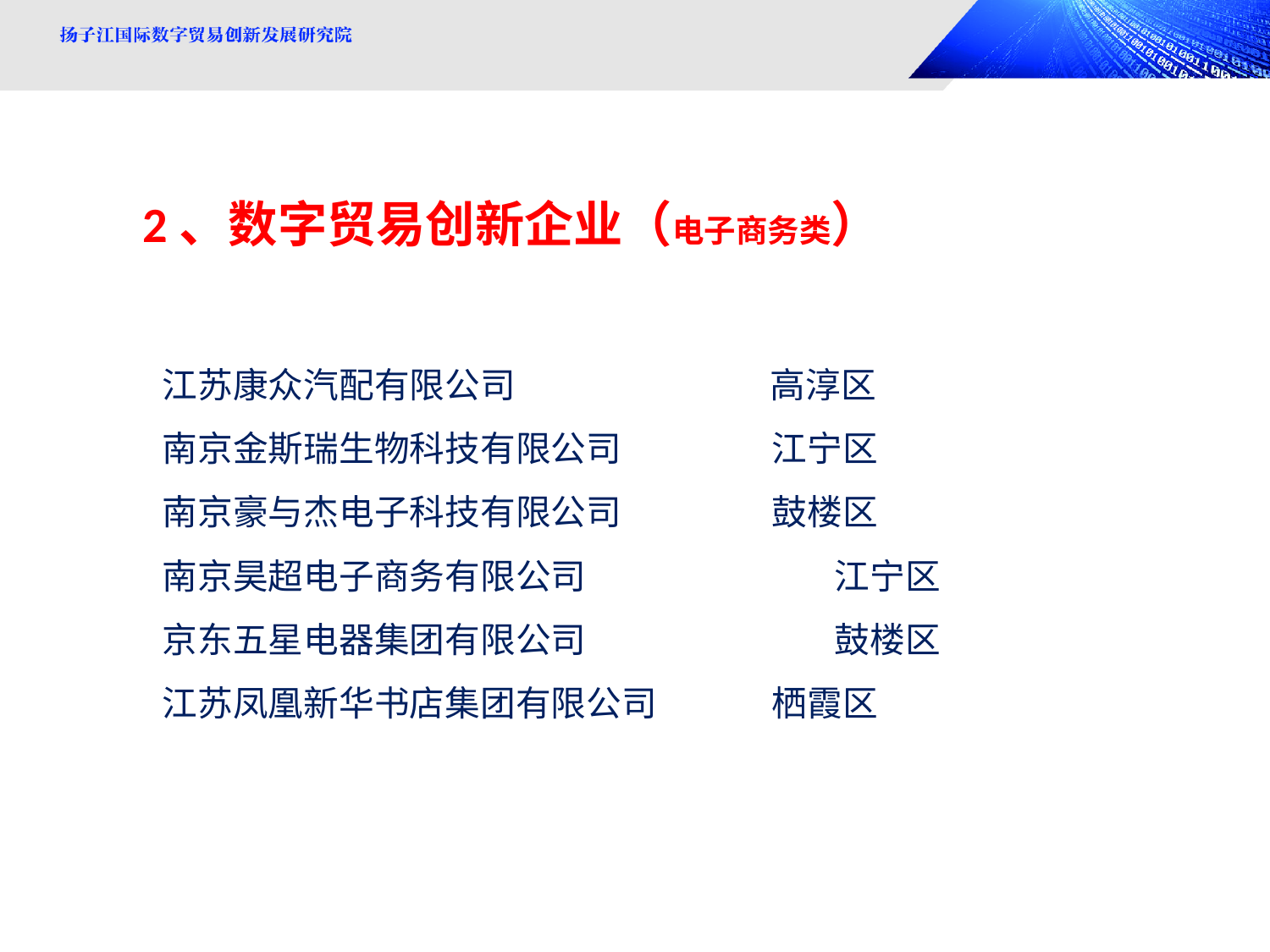

2、数字贸易创新企业（电子商务类）
江苏康众汽配有限公司	                             高淳区
南京金斯瑞生物科技有限公司	             江宁区
南京豪与杰电子科技有限公司	             鼓楼区
南京昊超电子商务有限公司	                     江宁区
京东五星电器集团有限公司	                     鼓楼区
江苏凤凰新华书店集团有限公司	             栖霞区